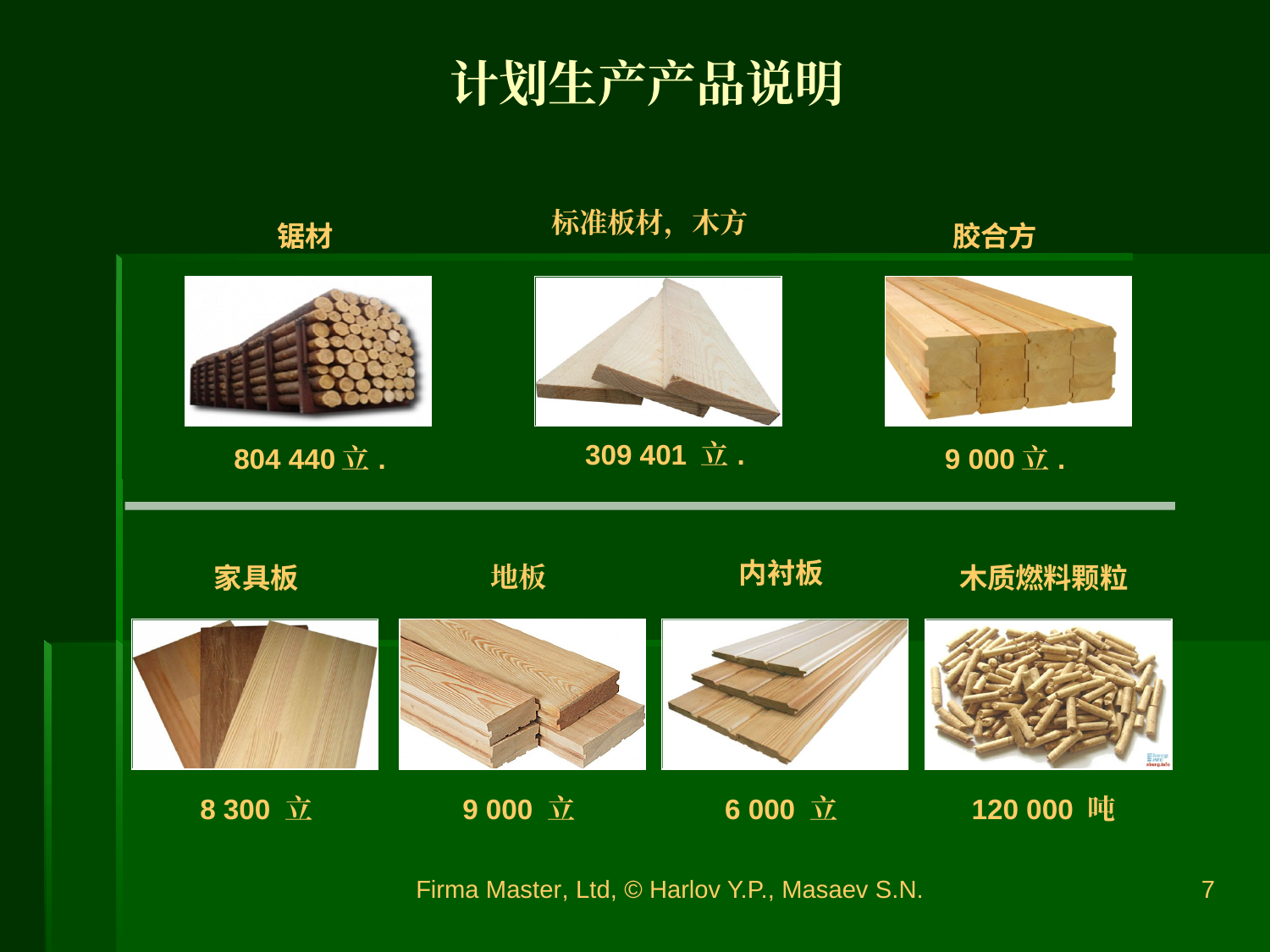

计划生产产品说明
| 锯材 | 标准板材，木方 | 胶合方 |
| --- | --- | --- |

| 804 440立. | 309 401 立. | 9 000立. |
| --- | --- | --- |

| 家具板 | 地板 | 内衬板 | 木质燃料颗粒 |
| --- | --- | --- | --- |

| 8 300 立 | 9 000 立 | 6 000 立 | 120 000 吨 |
| --- | --- | --- | --- |
Firma Master, Ltd, © Harlov Y.P., Masaev S.N.
7